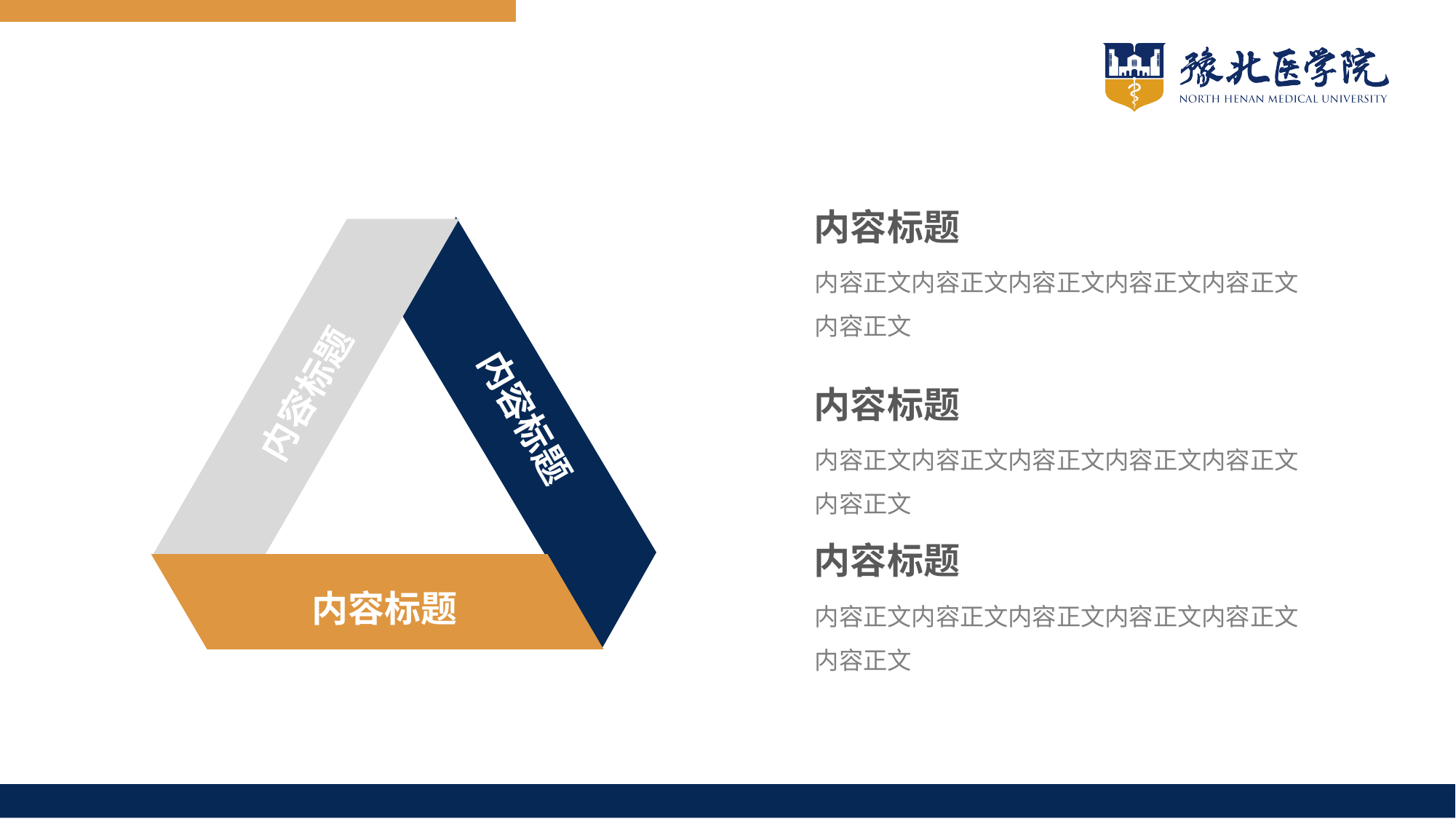

内容标题
内容正文内容正文内容正文内容正文内容正文
内容正文

内容标题
内容标题

内容标题
内容标题
内容正文内容正文内容正文内容正文内容正文
内容正文
内容标题
内容正文内容正文内容正文内容正文内容正文
内容正文